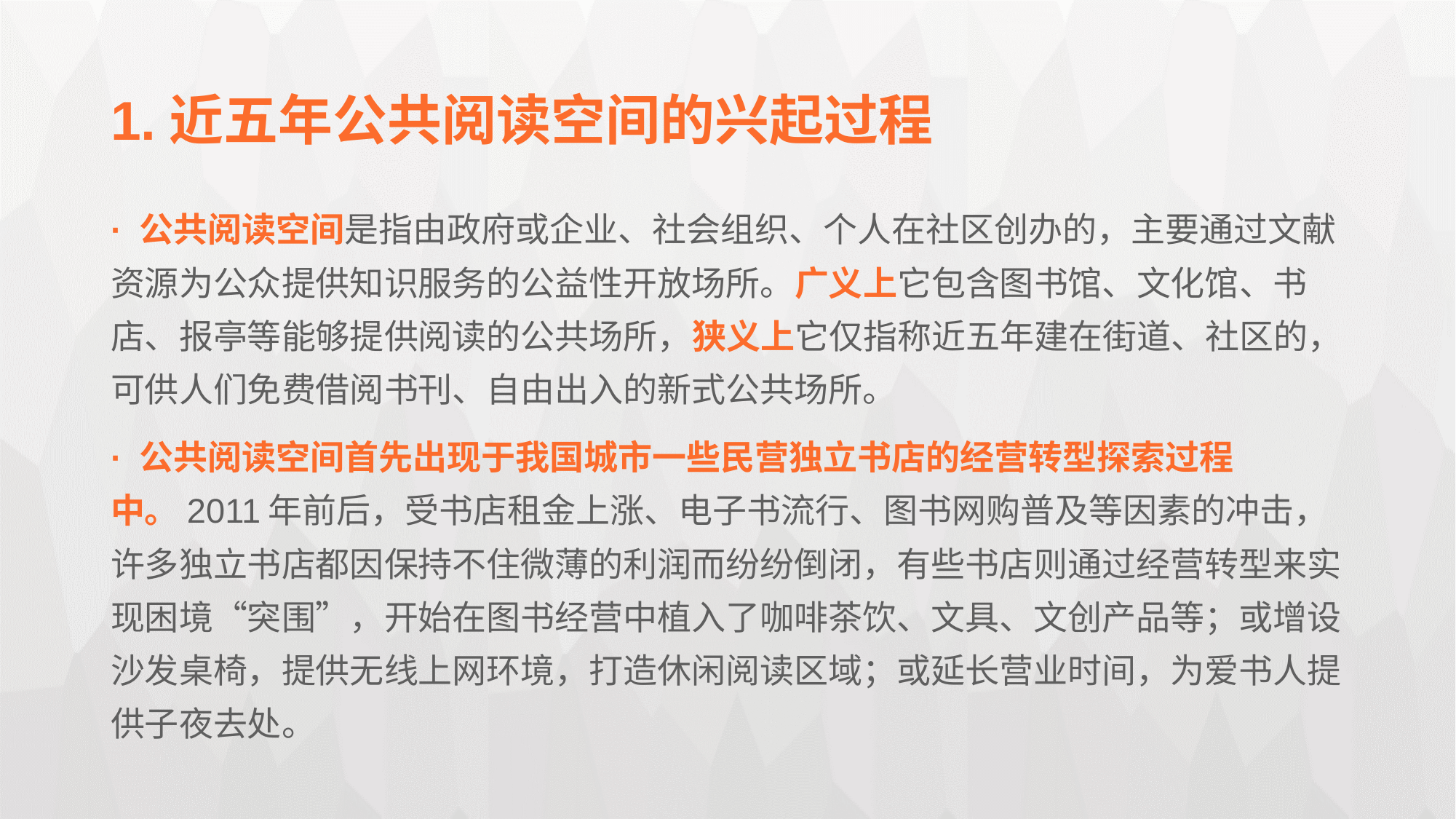

1.近五年公共阅读空间的兴起过程
· 公共阅读空间是指由政府或企业、社会组织、个人在社区创办的，主要通过文献资源为公众提供知识服务的公益性开放场所。广义上它包含图书馆、文化馆、书店、报亭等能够提供阅读的公共场所，狭义上它仅指称近五年建在街道、社区的，可供人们免费借阅书刊、自由出入的新式公共场所。
· 公共阅读空间首先出现于我国城市一些民营独立书店的经营转型探索过程中。2011年前后，受书店租金上涨、电子书流行、图书网购普及等因素的冲击，许多独立书店都因保持不住微薄的利润而纷纷倒闭，有些书店则通过经营转型来实现困境“突围”，开始在图书经营中植入了咖啡茶饮、文具、文创产品等；或增设沙发桌椅，提供无线上网环境，打造休闲阅读区域；或延长营业时间，为爱书人提供子夜去处。